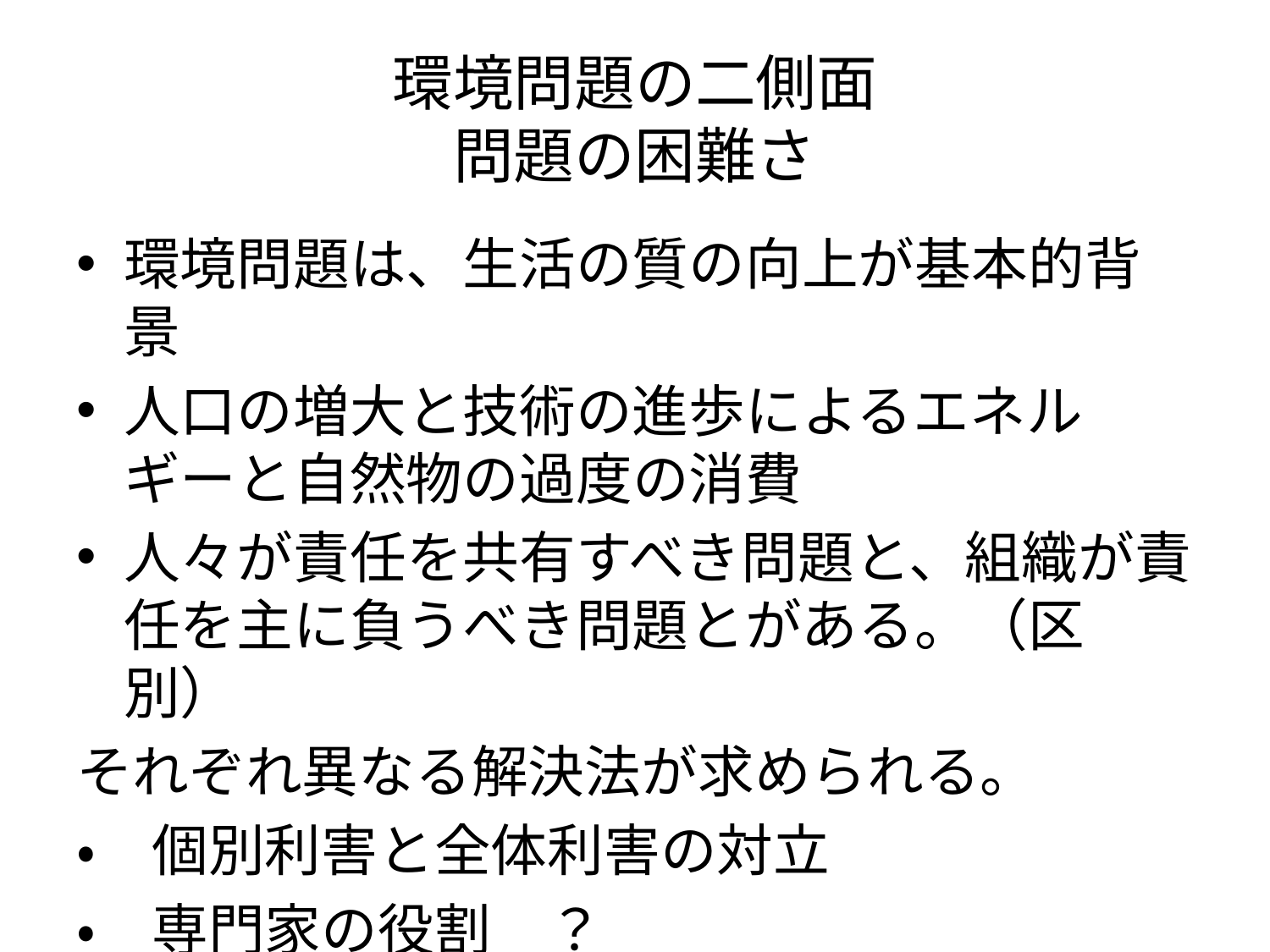

# 環境問題の二側面 問題の困難さ
環境問題は、生活の質の向上が基本的背景
人口の増大と技術の進歩によるエネルギーと自然物の過度の消費
人々が責任を共有すべき問題と、組織が責任を主に負うべき問題とがある。（区別）
それぞれ異なる解決法が求められる。
・　個別利害と全体利害の対立
・　専門家の役割　？